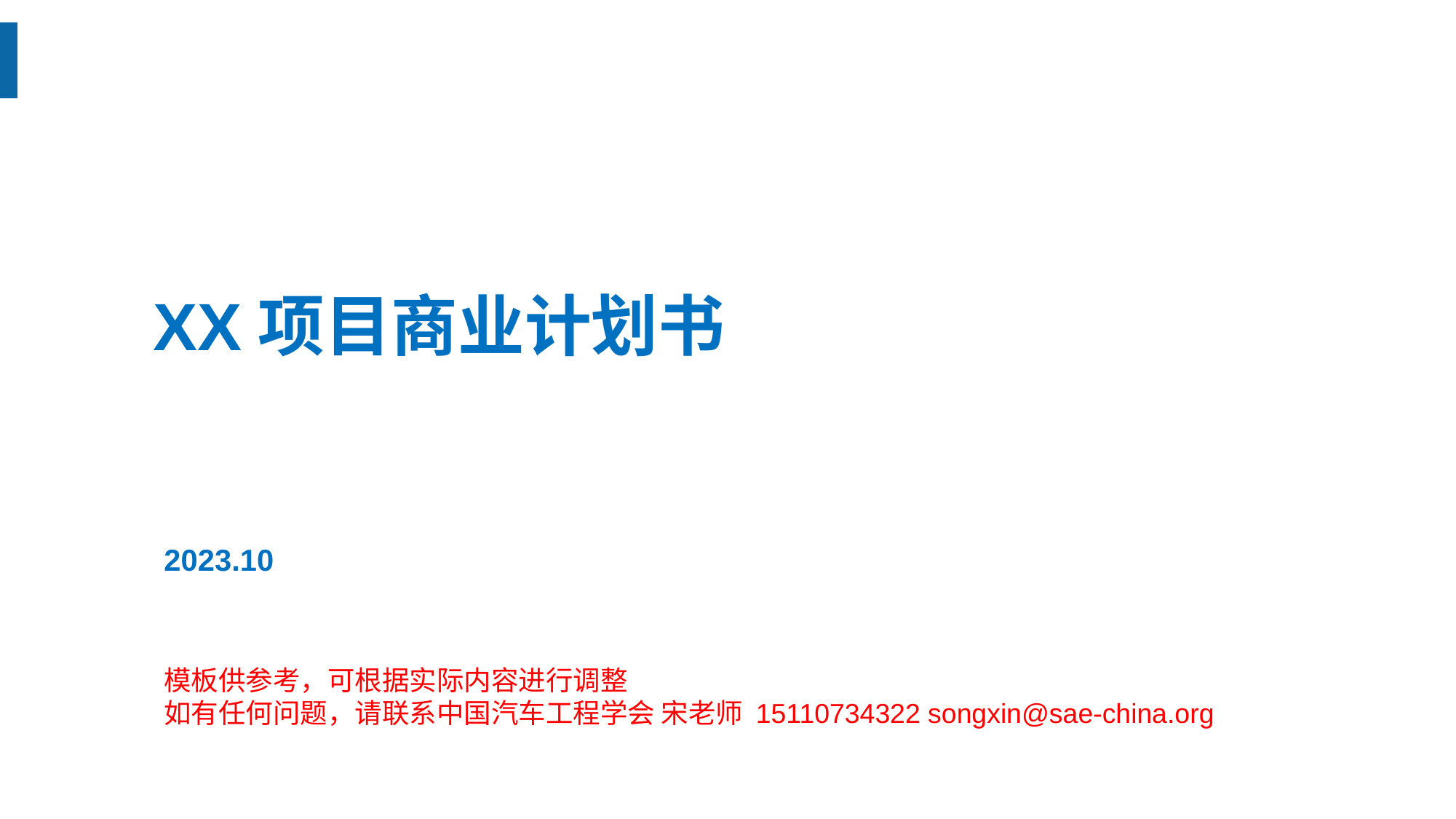

XX项目商业计划书
2023.10
模板供参考，可根据实际内容进行调整
如有任何问题，请联系中国汽车工程学会 宋老师 15110734322 songxin@sae-china.org​